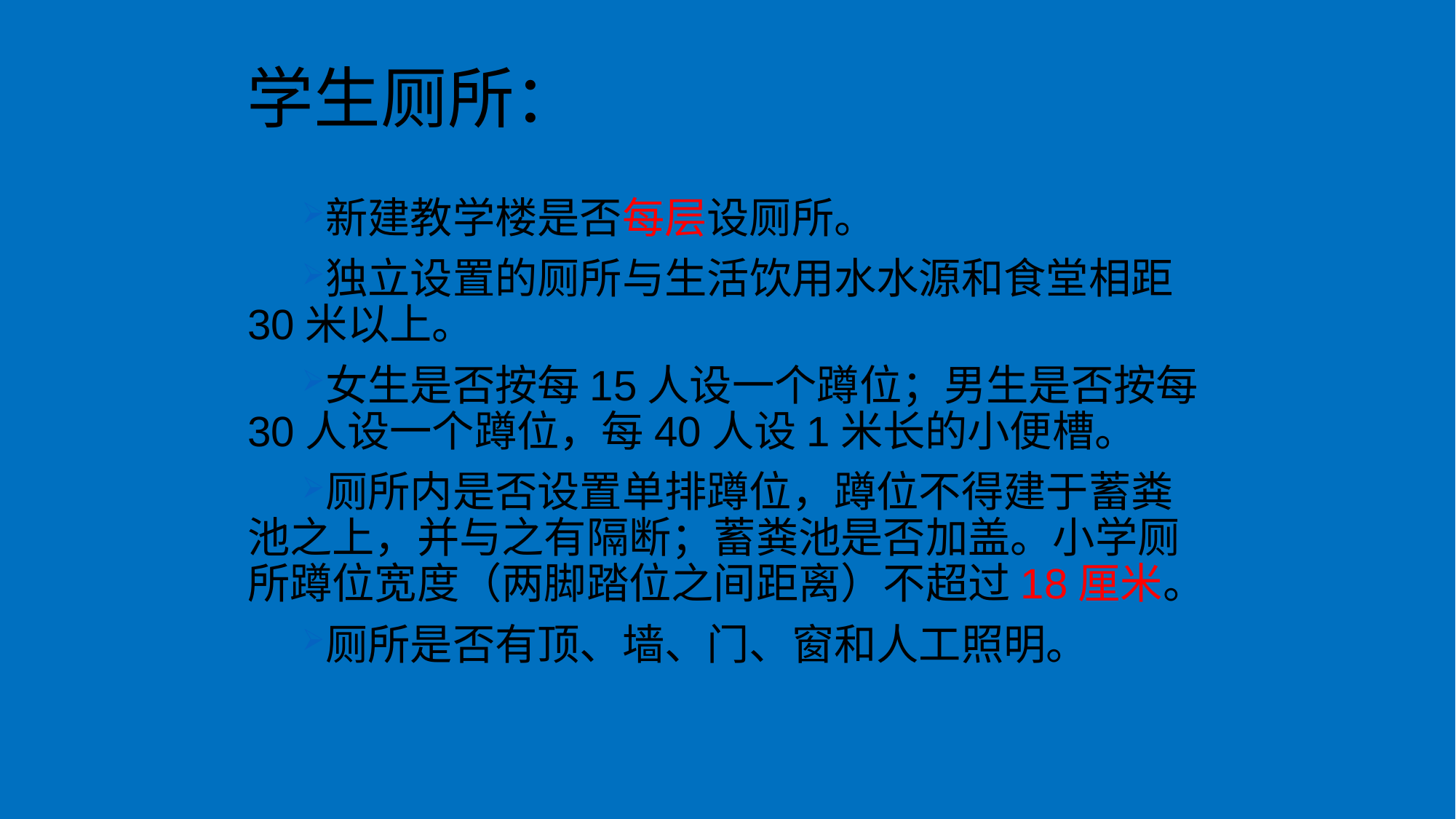

# 学生厕所：
新建教学楼是否每层设厕所。
独立设置的厕所与生活饮用水水源和食堂相距30米以上。
女生是否按每15人设一个蹲位；男生是否按每30人设一个蹲位，每40人设1米长的小便槽。
厕所内是否设置单排蹲位，蹲位不得建于蓄粪池之上，并与之有隔断；蓄粪池是否加盖。小学厕所蹲位宽度（两脚踏位之间距离）不超过18厘米。
厕所是否有顶、墙、门、窗和人工照明。